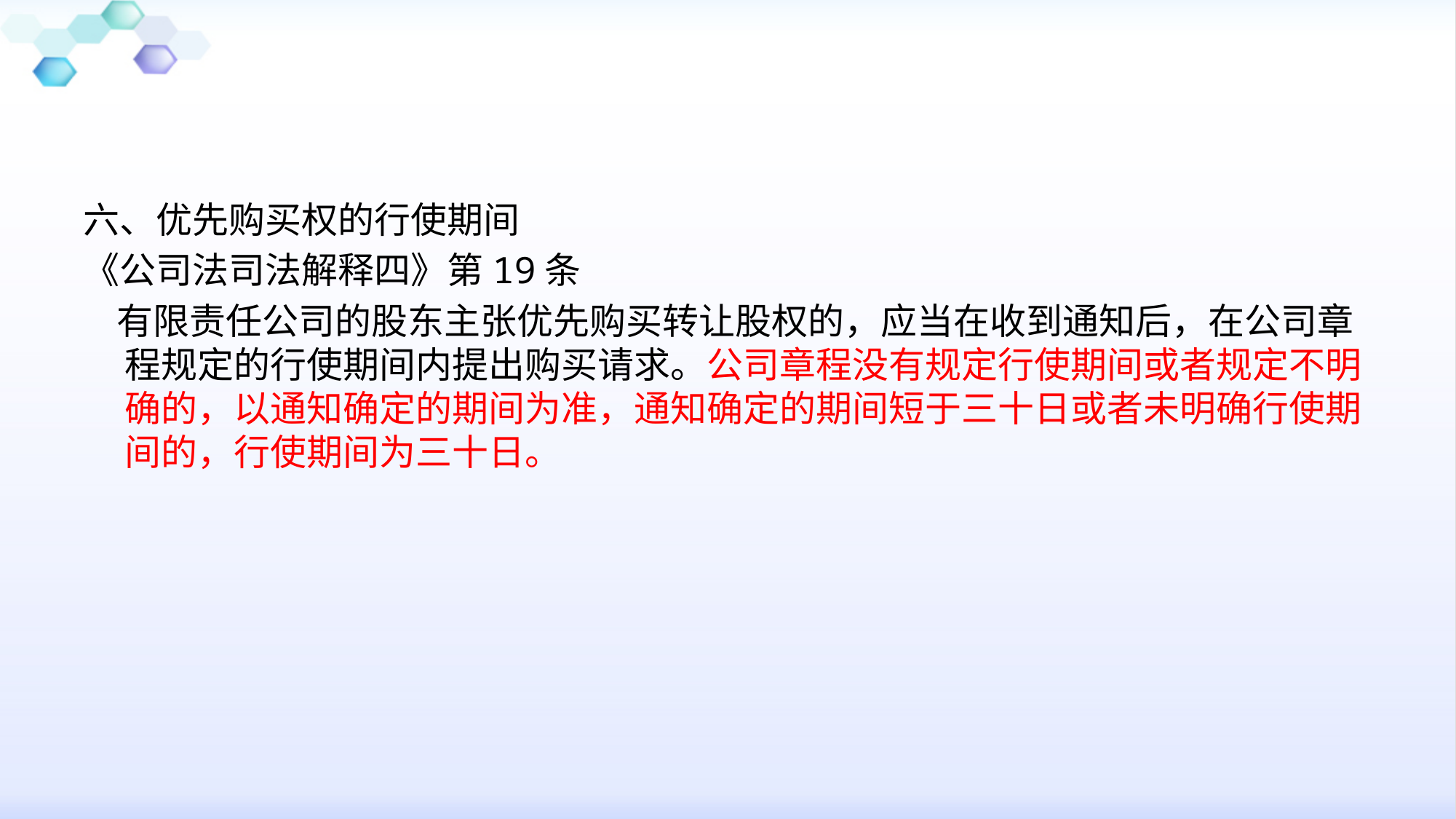

六、优先购买权的行使期间
《公司法司法解释四》第19条
   有限责任公司的股东主张优先购买转让股权的，应当在收到通知后，在公司章程规定的行使期间内提出购买请求。公司章程没有规定行使期间或者规定不明确的，以通知确定的期间为准，通知确定的期间短于三十日或者未明确行使期间的，行使期间为三十日。